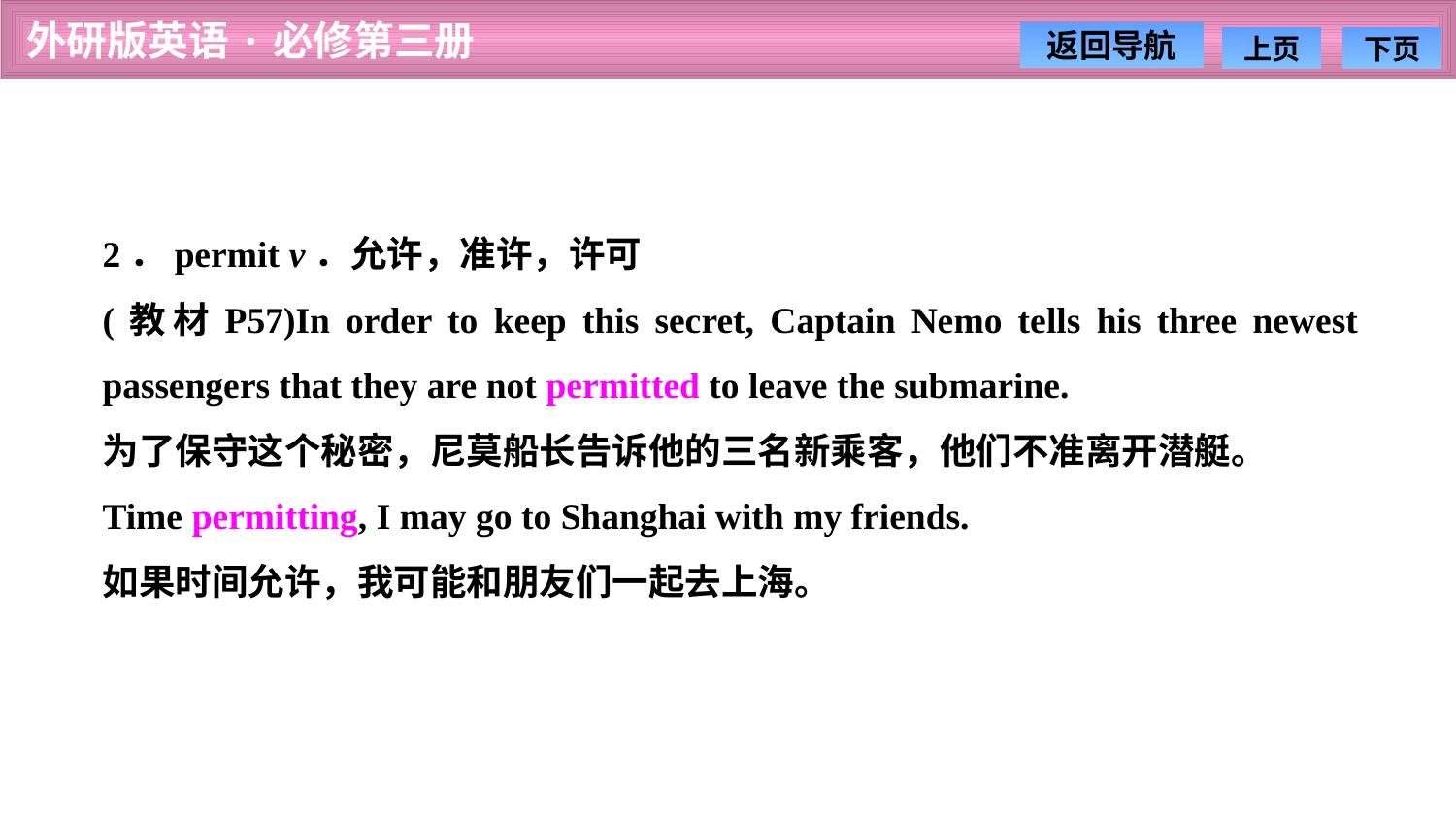

2．permit v．允许，准许，许可
(教材P57)In order to keep this secret, Captain Nemo tells his three newest passengers that they are not permitted to leave the submarine.
为了保守这个秘密，尼莫船长告诉他的三名新乘客，他们不准离开潜艇。
Time permitting, I may go to Shanghai with my friends.
如果时间允许，我可能和朋友们一起去上海。